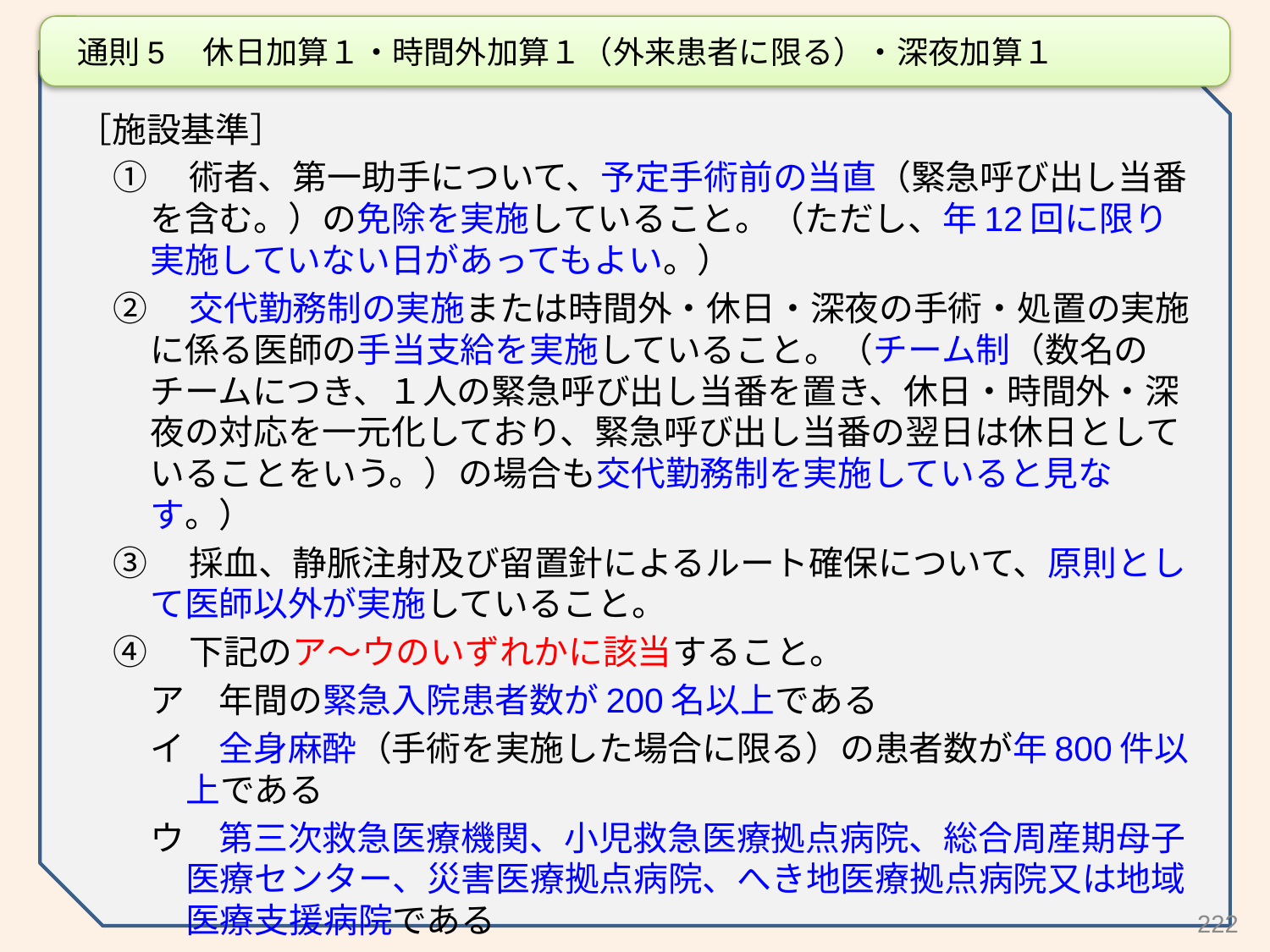

通則5　休日加算１・時間外加算１（外来患者に限る）・深夜加算１
［施設基準］
①　術者、第一助手について、予定手術前の当直（緊急呼び出し当番を含む。）の免除を実施していること。（ただし、年12回に限り実施していない日があってもよい。）
②　交代勤務制の実施または時間外・休日・深夜の手術・処置の実施に係る医師の手当支給を実施していること。（チーム制（数名のチームにつき、１人の緊急呼び出し当番を置き、休日・時間外・深夜の対応を一元化しており、緊急呼び出し当番の翌日は休日としていることをいう。）の場合も交代勤務制を実施していると見なす。）
③　採血、静脈注射及び留置針によるルート確保について、原則として医師以外が実施していること。
④　下記のア～ウのいずれかに該当すること。
ア　年間の緊急入院患者数が200名以上である
イ　全身麻酔（手術を実施した場合に限る）の患者数が年800件以上である
ウ　第三次救急医療機関、小児救急医療拠点病院、総合周産期母子医療センター、災害医療拠点病院、へき地医療拠点病院又は地域医療支援病院である

222